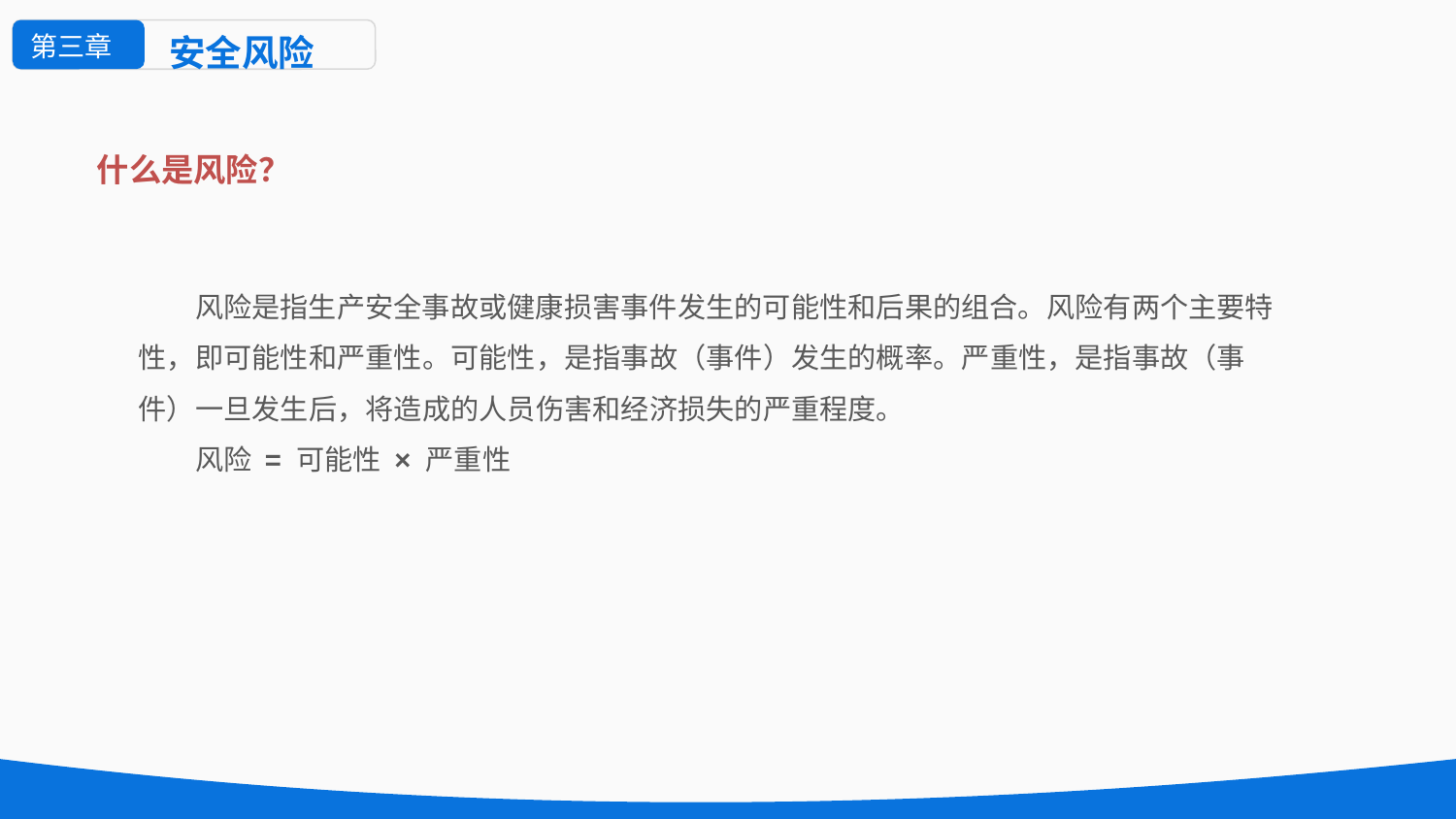

第三章
安全风险
什么是风险？
风险是指生产安全事故或健康损害事件发生的可能性和后果的组合。风险有两个主要特性，即可能性和严重性。可能性，是指事故（事件）发生的概率。严重性，是指事故（事件）一旦发生后，将造成的人员伤害和经济损失的严重程度。
风险 = 可能性 × 严重性